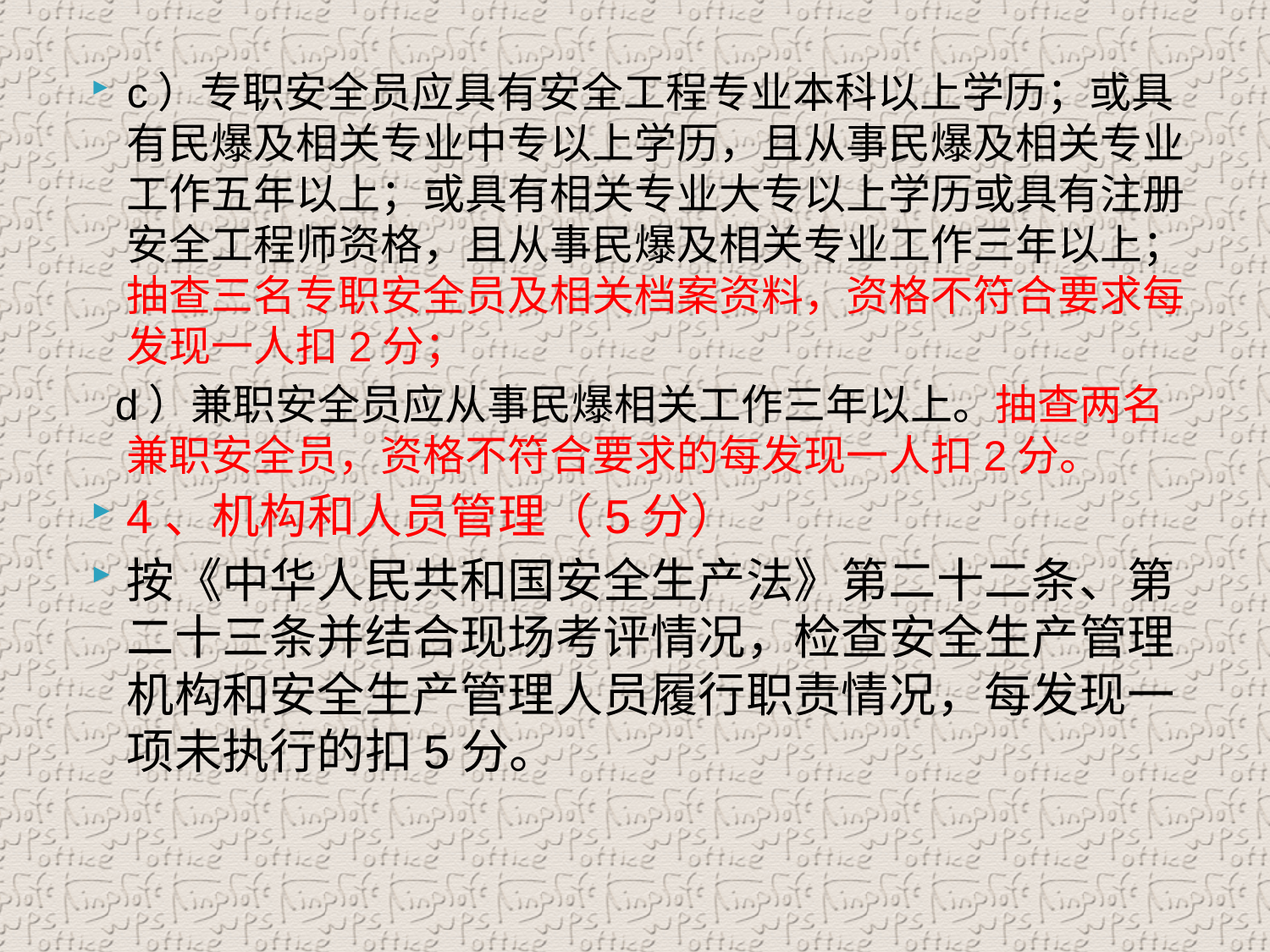

c）专职安全员应具有安全工程专业本科以上学历；或具有民爆及相关专业中专以上学历，且从事民爆及相关专业工作五年以上；或具有相关专业大专以上学历或具有注册安全工程师资格，且从事民爆及相关专业工作三年以上；抽查三名专职安全员及相关档案资料，资格不符合要求每发现一人扣2分；
  d）兼职安全员应从事民爆相关工作三年以上。抽查两名兼职安全员，资格不符合要求的每发现一人扣2分。
4、机构和人员管理（5分）
按《中华人民共和国安全生产法》第二十二条、第二十三条并结合现场考评情况，检查安全生产管理机构和安全生产管理人员履行职责情况，每发现一项未执行的扣5分。